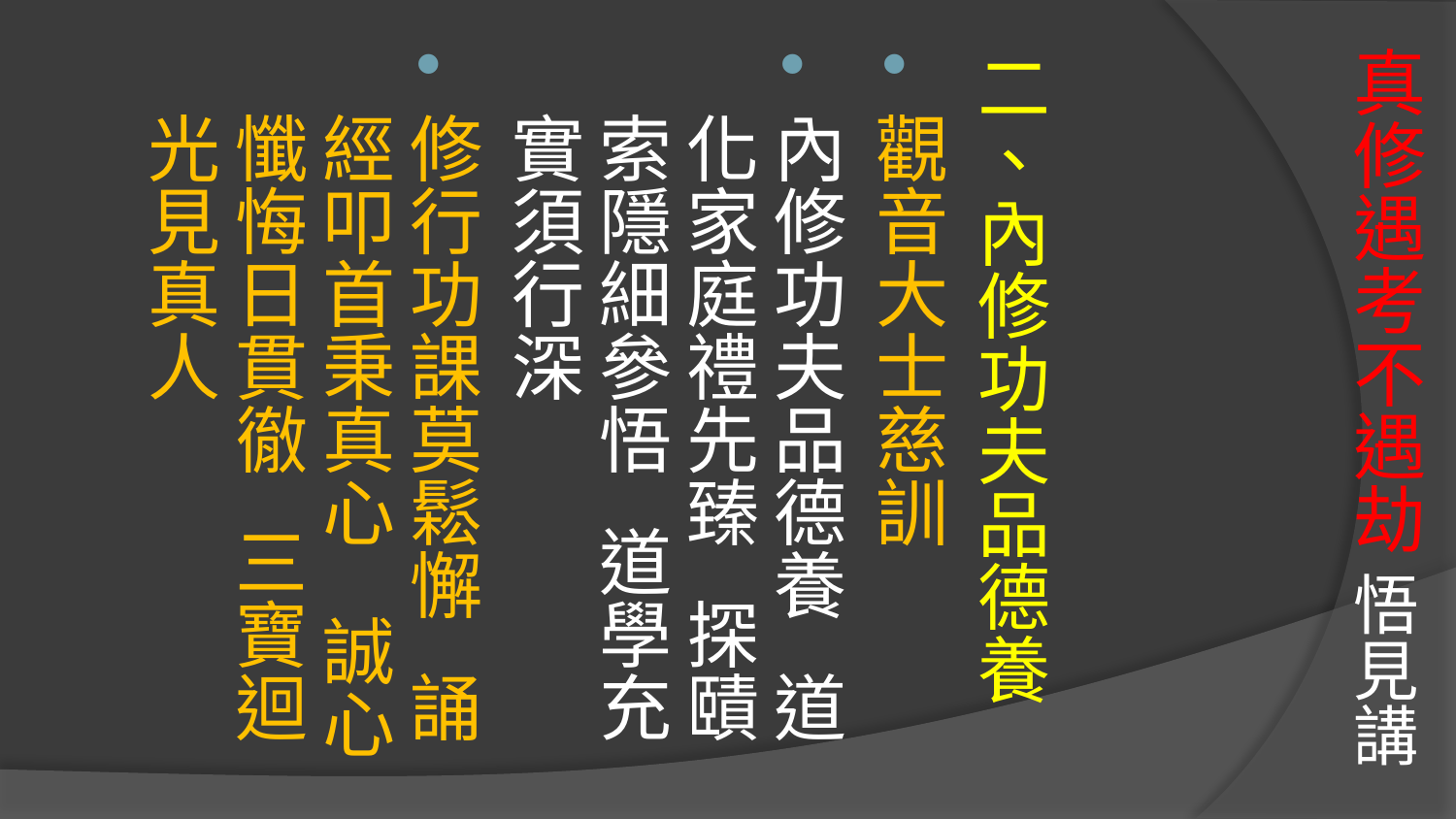

# 真修遇考不遇劫 悟見講
二、內修功夫品德養
觀音大士慈訓
內修功夫品德養   道化家庭禮先臻   探賾索隱細參悟   道學充實須行深
修行功課莫鬆懈   誦經叩首秉真心    誠心懺悔日貫徹   三寶迴光見真人